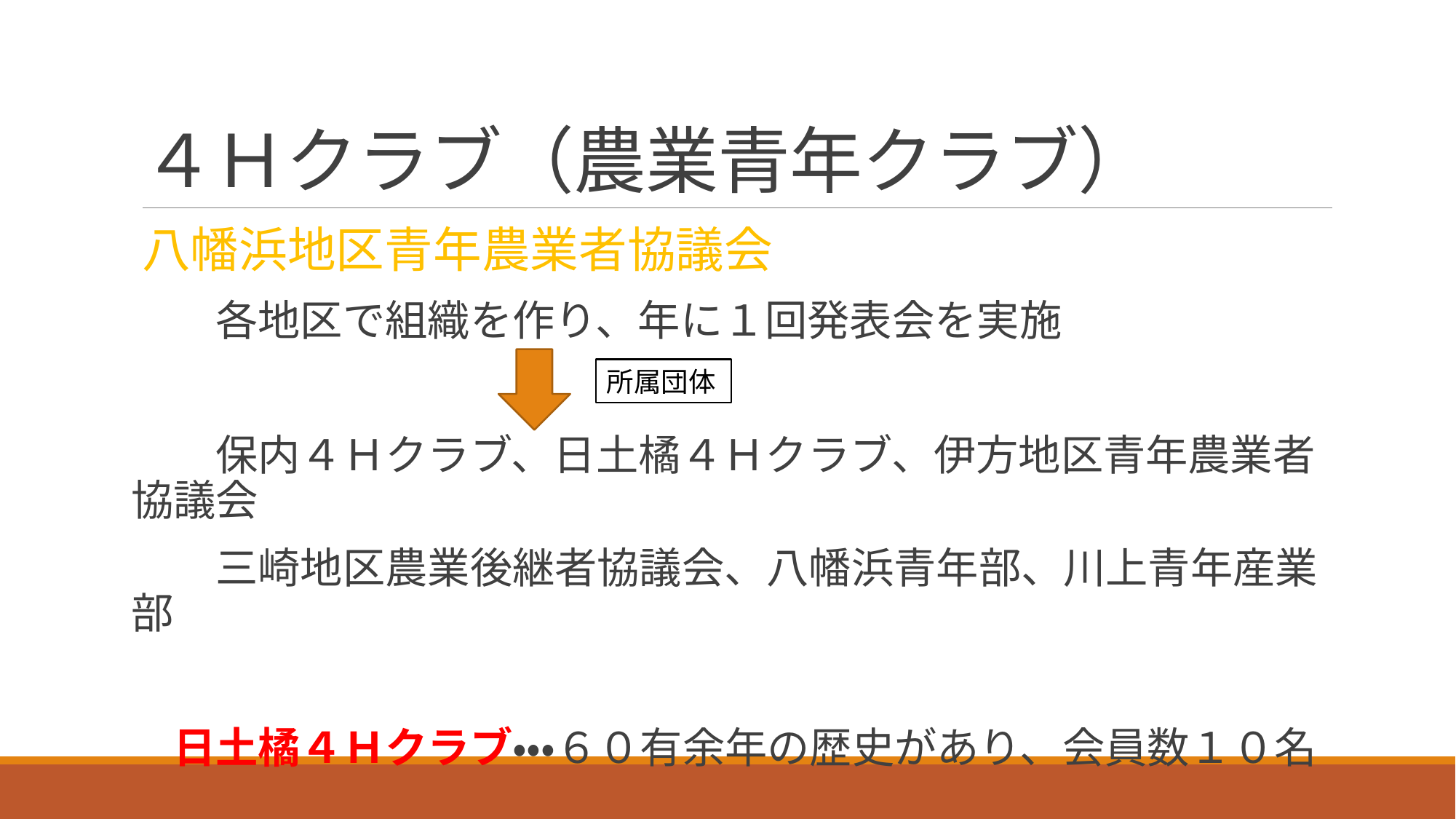

# ４Ｈクラブ（農業青年クラブ）
八幡浜地区青年農業者協議会
　　各地区で組織を作り、年に１回発表会を実施

　　保内４Ｈクラブ、日土橘４Ｈクラブ、伊方地区青年農業者協議会
　　三崎地区農業後継者協議会、八幡浜青年部、川上青年産業部

　日土橘４Ｈクラブ・・・６０有余年の歴史があり、会員数１０名

所属団体